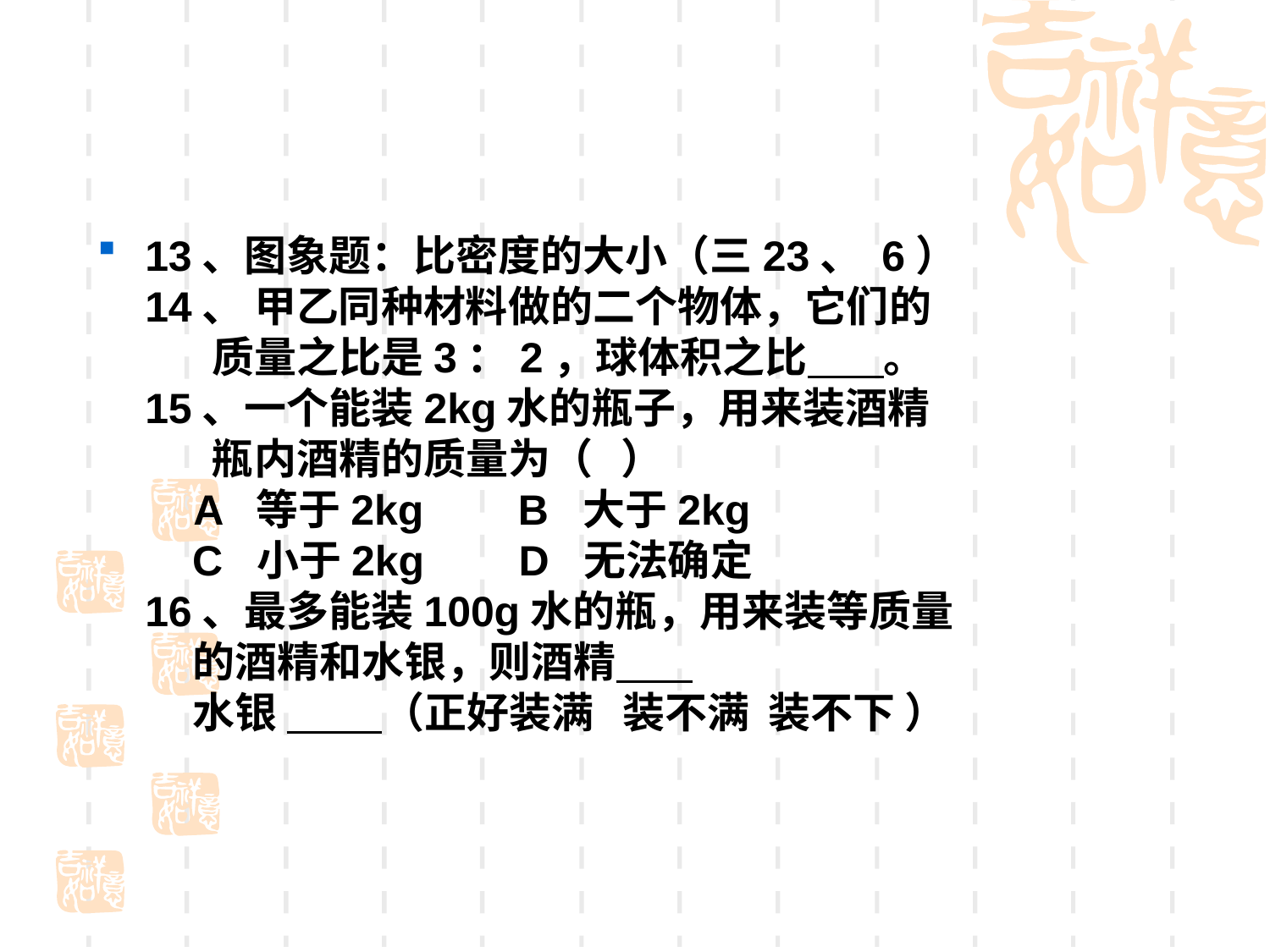

13、图象题：比密度的大小（三23、 6）
14、 甲乙同种材料做的二个物体，它们的
       质量之比是3：2，球体积之比        。
15、一个能装2kg水的瓶子，用来装酒精
       瓶内酒精的质量为（   ）
    A  等于2kg        B  大于2kg
    C  小于2kg        D  无法确定
16、最多能装100g水的瓶，用来装等质量
     的酒精和水银，则酒精
     水银           （正好装满   装不满  装不下 ）